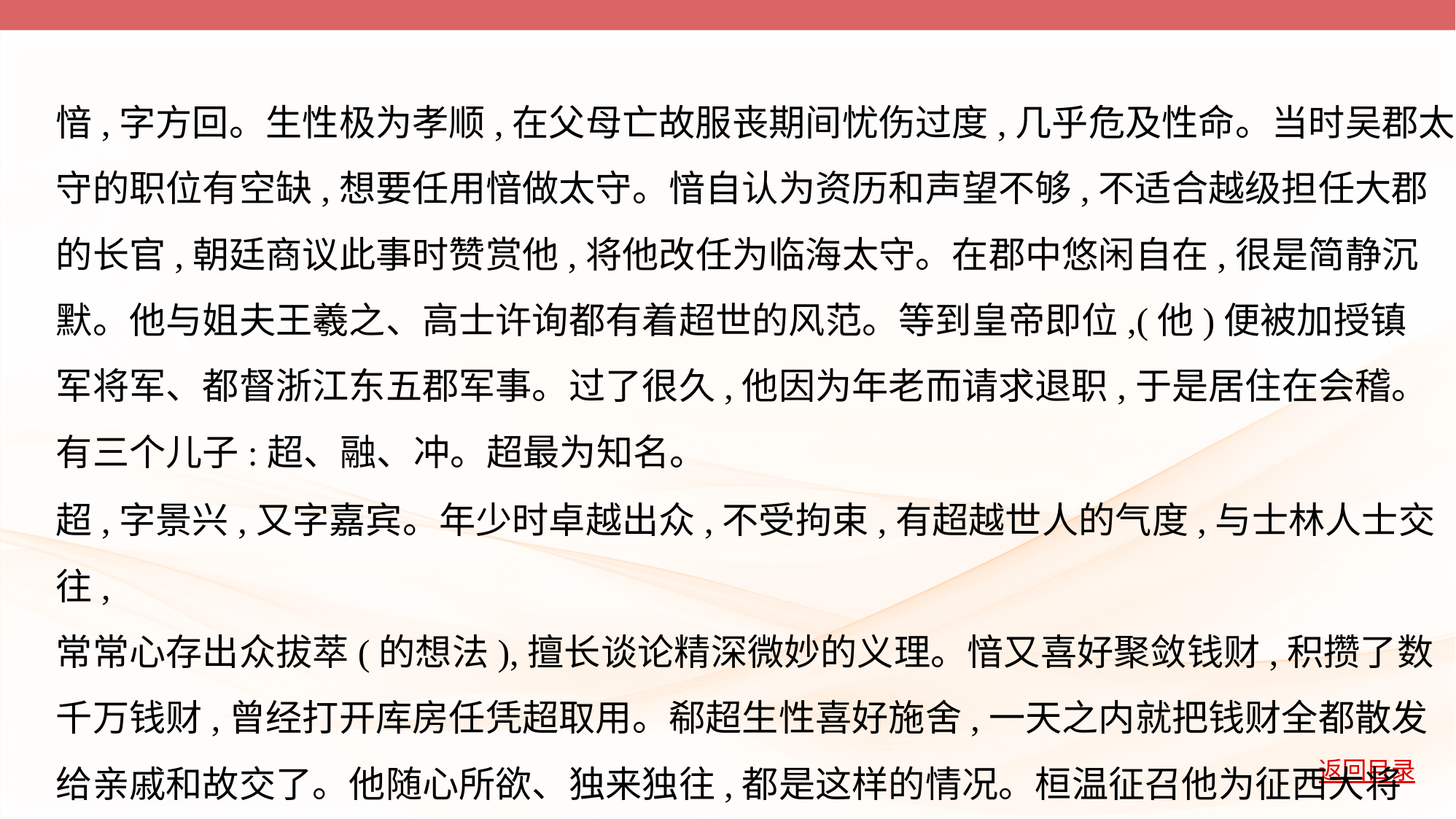

愔,字方回。生性极为孝顺,在父母亡故服丧期间忧伤过度,几乎危及性命。当时吴郡太
守的职位有空缺,想要任用愔做太守。愔自认为资历和声望不够,不适合越级担任大郡
的长官,朝廷商议此事时赞赏他,将他改任为临海太守。在郡中悠闲自在,很是简静沉
默。他与姐夫王羲之、高士许询都有着超世的风范。等到皇帝即位,(他)便被加授镇
军将军、都督浙江东五郡军事。过了很久,他因为年老而请求退职,于是居住在会稽。
有三个儿子:超、融、冲。超最为知名。
超,字景兴,又字嘉宾。年少时卓越出众,不受拘束,有超越世人的气度,与士林人士交往,
常常心存出众拔萃(的想法),擅长谈论精深微妙的义理。愔又喜好聚敛钱财,积攒了数
千万钱财,曾经打开库房任凭超取用。郗超生性喜好施舍,一天之内就把钱财全都散发
给亲戚和故交了。他随心所欲、独来独往,都是这样的情况。桓温征召他为征西大将